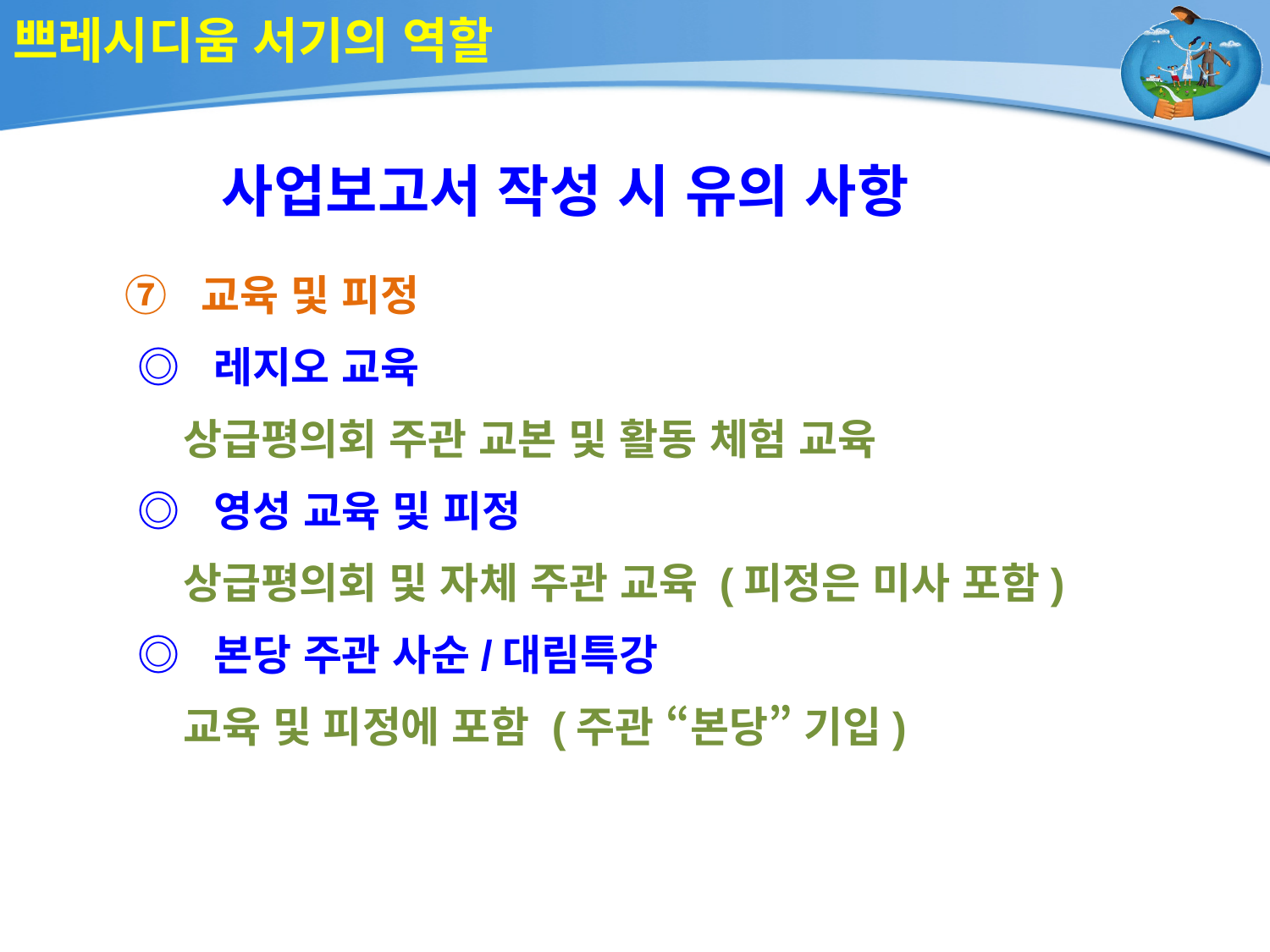

# 쁘레시디움 서기의 역할
사업보고서 작성 시 유의 사항
⑦  교육 및 피정
 ◎  레지오 교육
    상급평의회 주관 교본 및 활동 체험 교육
 ◎  영성 교육 및 피정
    상급평의회 및 자체 주관 교육 (피정은 미사 포함)
 ◎  본당 주관 사순/대림특강
    교육 및 피정에 포함 (주관 “본당” 기입)